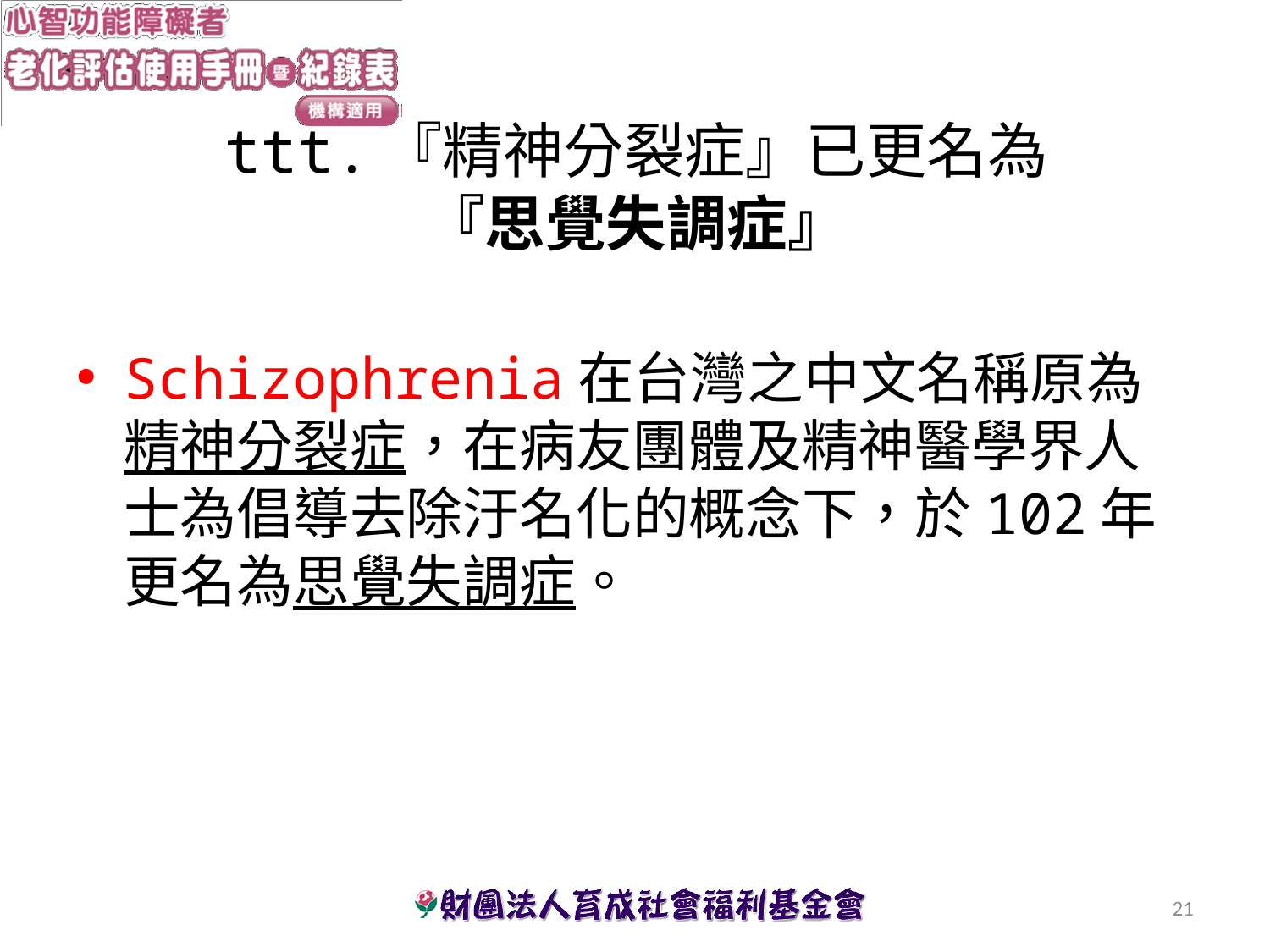

# ttt.『精神分裂症』已更名為 『思覺失調症』
Schizophrenia在台灣之中文名稱原為精神分裂症，在病友團體及精神醫學界人士為倡導去除汙名化的概念下，於102年更名為思覺失調症。
21